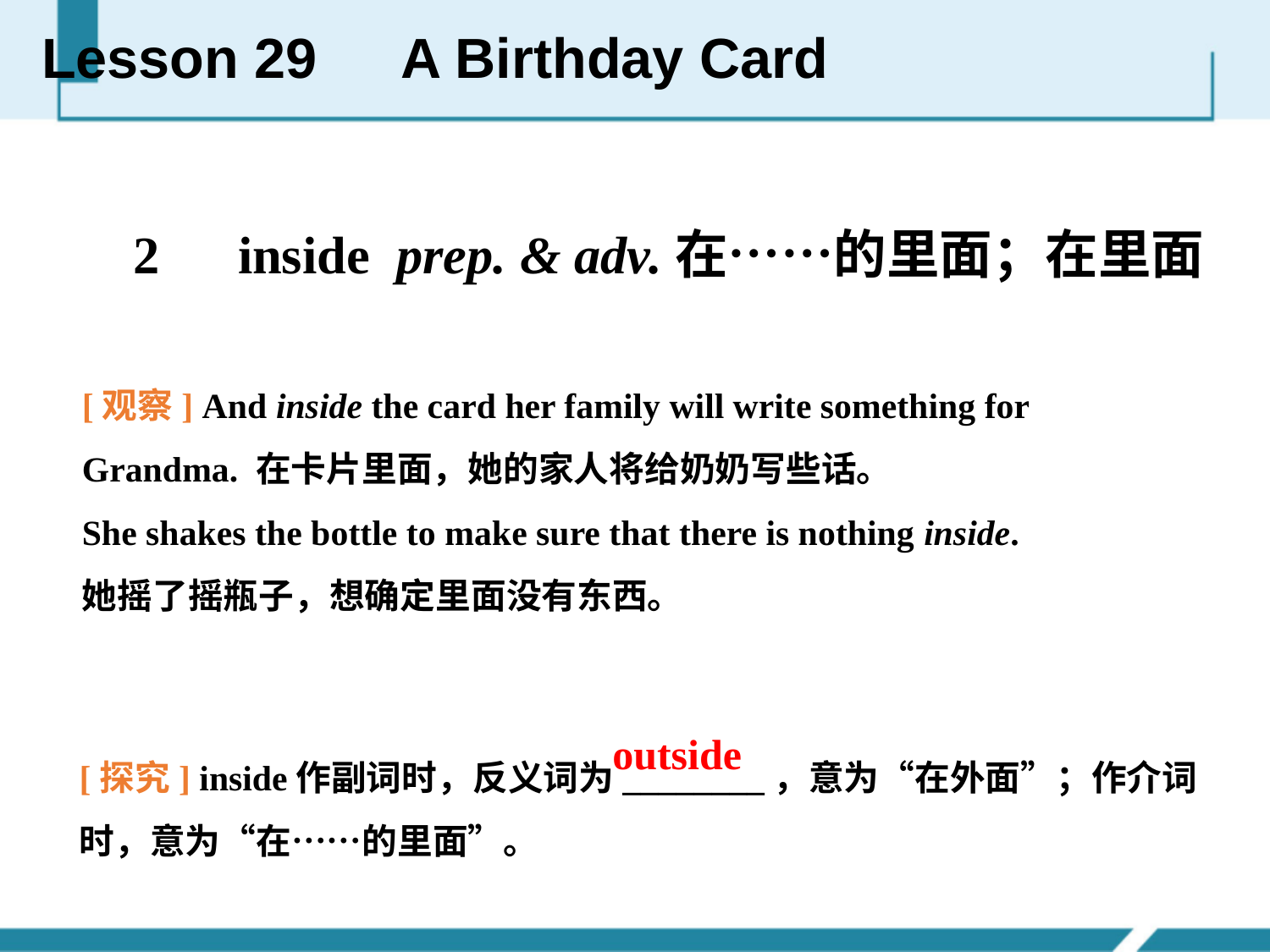

Lesson 29　A Birthday Card
　2　inside  prep. & adv.在……的里面；在里面
[观察] And inside the card her family will write something for Grandma. 在卡片里面，她的家人将给奶奶写些话。
She shakes the bottle to make sure that there is nothing inside.
她摇了摇瓶子，想确定里面没有东西。
outside
[探究] inside作副词时，反义词为________，意为“在外面”；作介词时，意为“在……的里面”。